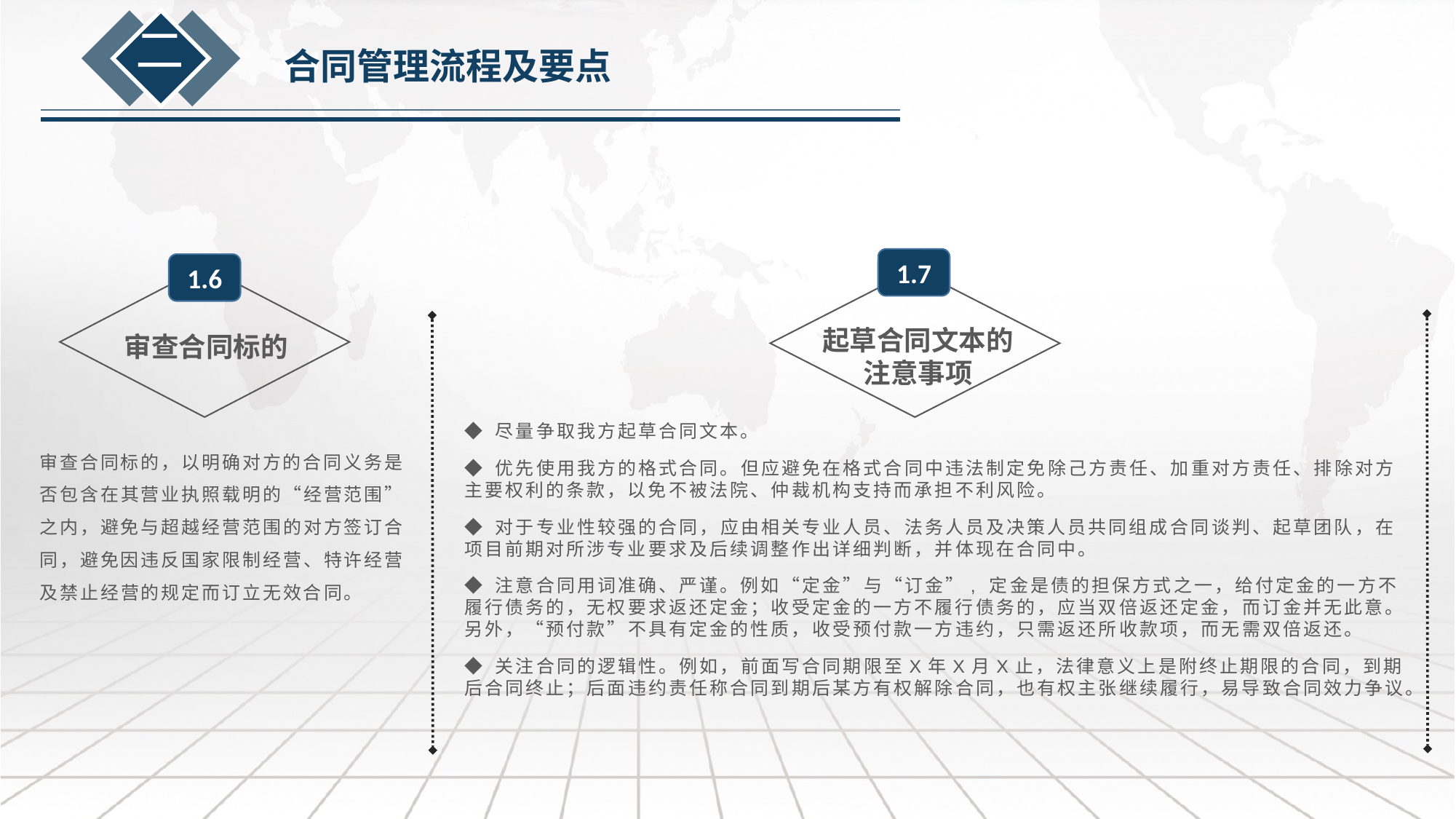

二

合同管理流程及要点

1.7
1.6

审查合同标的

起草合同文本的注意事项

◆ 尽量争取我方起草合同文本。
◆ 优先使用我方的格式合同。但应避免在格式合同中违法制定免除己方责任、加重对方责任、排除对方主要权利的条款，以免不被法院、仲裁机构支持而承担不利风险。
◆ 对于专业性较强的合同，应由相关专业人员、法务人员及决策人员共同组成合同谈判、起草团队，在项目前期对所涉专业要求及后续调整作出详细判断，并体现在合同中。
◆ 注意合同用词准确、严谨。例如“定金”与“订金”, 定金是债的担保方式之一，给付定金的一方不履行债务的，无权要求返还定金；收受定金的一方不履行债务的，应当双倍返还定金，而订金并无此意。另外，“预付款”不具有定金的性质，收受预付款一方违约，只需返还所收款项，而无需双倍返还。
◆ 关注合同的逻辑性。例如，前面写合同期限至X年X月X止，法律意义上是附终止期限的合同，到期后合同终止；后面违约责任称合同到期后某方有权解除合同，也有权主张继续履行，易导致合同效力争议。
审查合同标的，以明确对方的合同义务是否包含在其营业执照载明的“经营范围”之内，避免与超越经营范围的对方签订合同，避免因违反国家限制经营、特许经营及禁止经营的规定而订立无效合同。